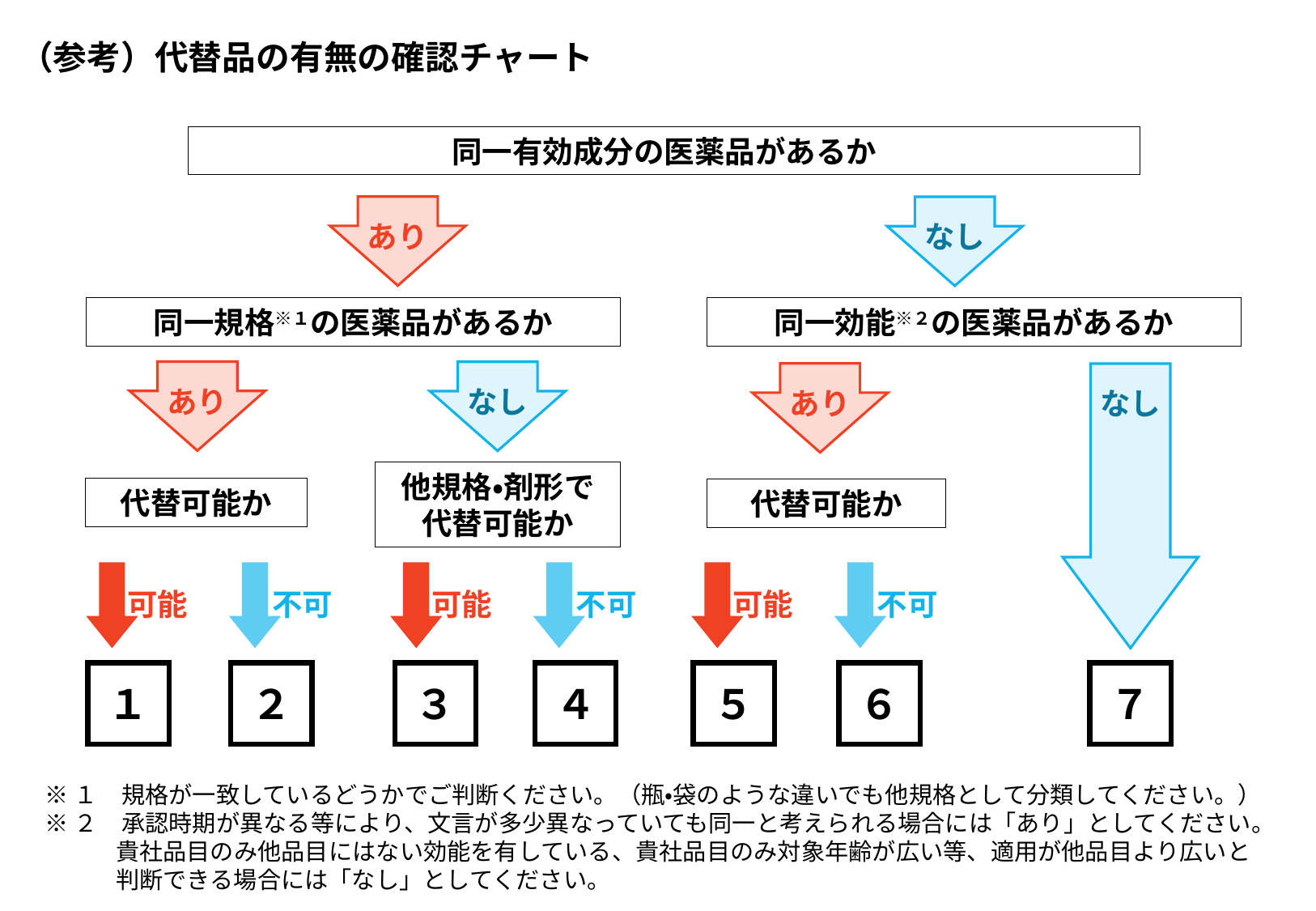

（参考）代替品の有無の確認チャート
同一有効成分の医薬品があるか

あり
なし
同一規格※１の医薬品があるか
同一効能※２の医薬品があるか

あり
なし
あり
なし
他規格・剤形で
代替可能か
代替可能か
代替可能か

可能
不可
可能
不可
可能
不可
１
２
３
４
５
６
７
※１　規格が一致しているどうかでご判断ください。（瓶・袋のような違いでも他規格として分類してください。）
※２　承認時期が異なる等により、文言が多少異なっていても同一と考えられる場合には「あり」としてください。
　　　貴社品目のみ他品目にはない効能を有している、貴社品目のみ対象年齢が広い等、適用が他品目より広いと
　　　判断できる場合には「なし」としてください。